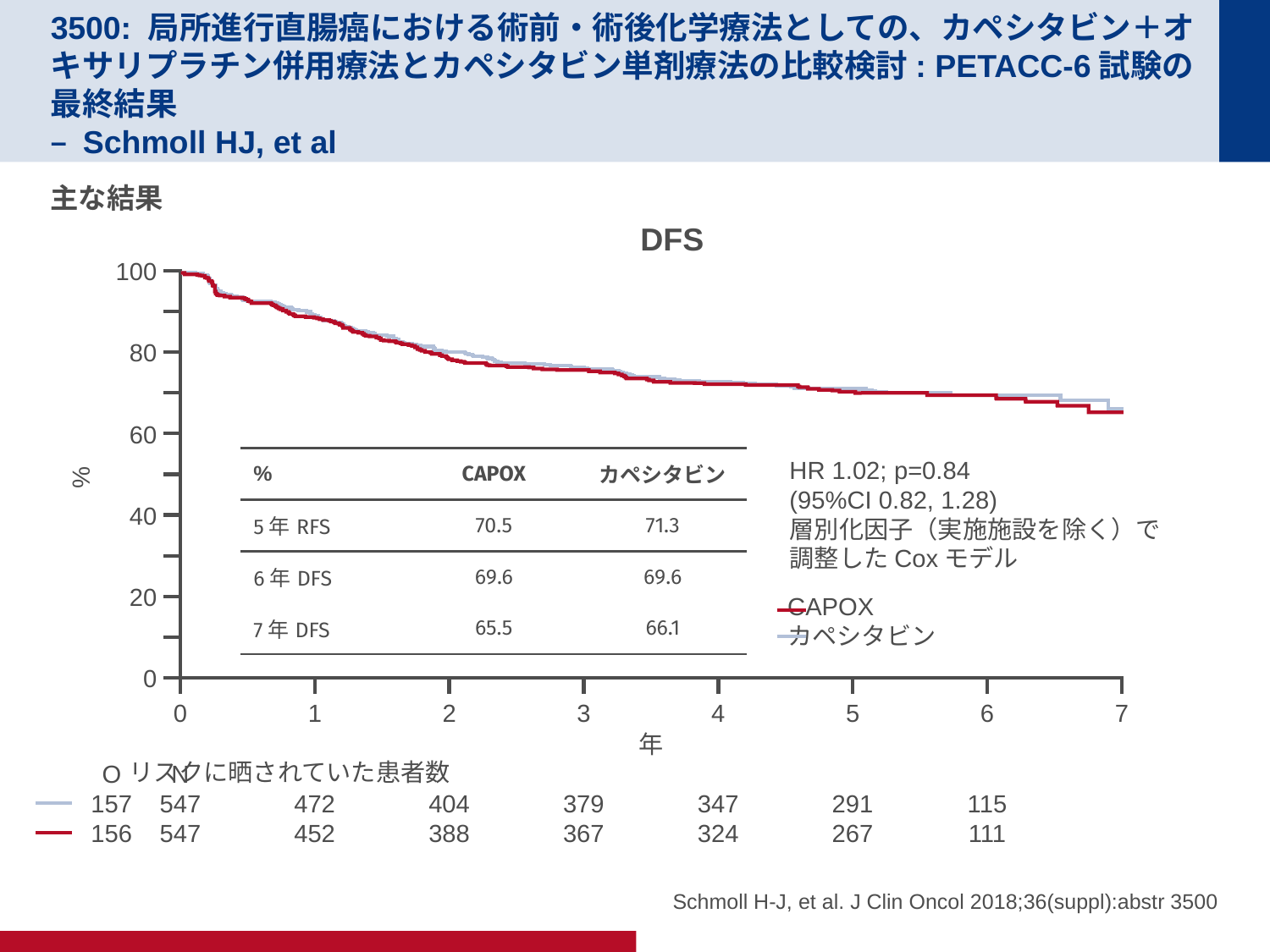

# 3500: 局所進行直腸癌における術前・術後化学療法としての、カペシタビン＋オキサリプラチン併用療法とカペシタビン単剤療法の比較検討: PETACC-6試験の最終結果 – Schmoll HJ, et al
主な結果

DFS
100

80
60
| % | CAPOX | カペシタビン |
| --- | --- | --- |
| 5年RFS | 70.5 | 71.3 |
| 6年DFS | 69.6 | 69.6 |
| 7年DFS | 65.5 | 66.1 |
HR 1.02; p=0.84
(95%CI 0.82, 1.28)
層別化因子（実施施設を除く）で調整したCoxモデル
%
40
20
CAPOX
カペシタビン
0
0
1
2
3
4
5
6
7
年
リスクに晒されていた患者数
O
157
156
N
547
547
472
452
404
388
379
367
347
324
291
267
115
111
Schmoll H-J, et al. J Clin Oncol 2018;36(suppl):abstr 3500